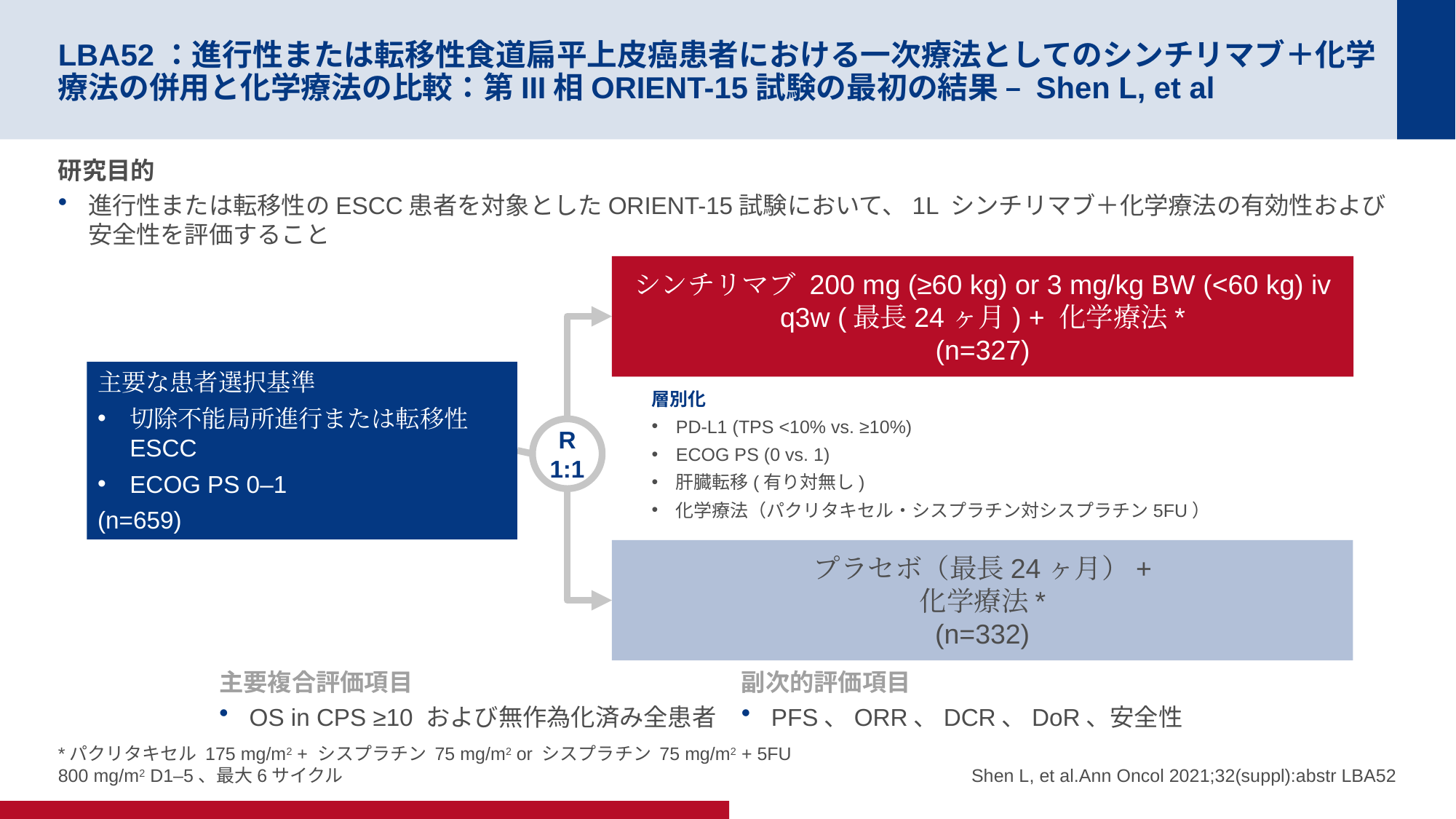

# LBA52：進行性または転移性食道扁平上皮癌患者における一次療法としてのシンチリマブ＋化学療法の併用と化学療法の比較：第III相ORIENT-15試験の最初の結果 – Shen L, et al
研究目的
進行性または転移性のESCC患者を対象としたORIENT-15試験において、1L シンチリマブ＋化学療法の有効性および安全性を評価すること
シンチリマブ 200 mg (≥60 kg) or 3 mg/kg BW (<60 kg) iv q3w (最長24ヶ月) + 化学療法*
(n=327)
主要な患者選択基準
切除不能局所進行または転移性ESCC
ECOG PS 0–1
(n=659)
層別化
PD-L1 (TPS <10% vs. ≥10%)
ECOG PS (0 vs. 1)
肝臓転移(有り対無し)
化学療法（パクリタキセル・シスプラチン対シスプラチン5FU）
R
1:1
プラセボ（最長24ヶ月）+
化学療法*
(n=332)
主要複合評価項目
OS in CPS ≥10 および無作為化済み全患者
副次的評価項目
PFS、ORR、DCR、DoR、安全性
*パクリタキセル 175 mg/m2 + シスプラチン 75 mg/m2 or シスプラチン 75 mg/m2 + 5FU 800 mg/m2 D1–5、最大6サイクル
Shen L, et al.Ann Oncol 2021;32(suppl):abstr LBA52